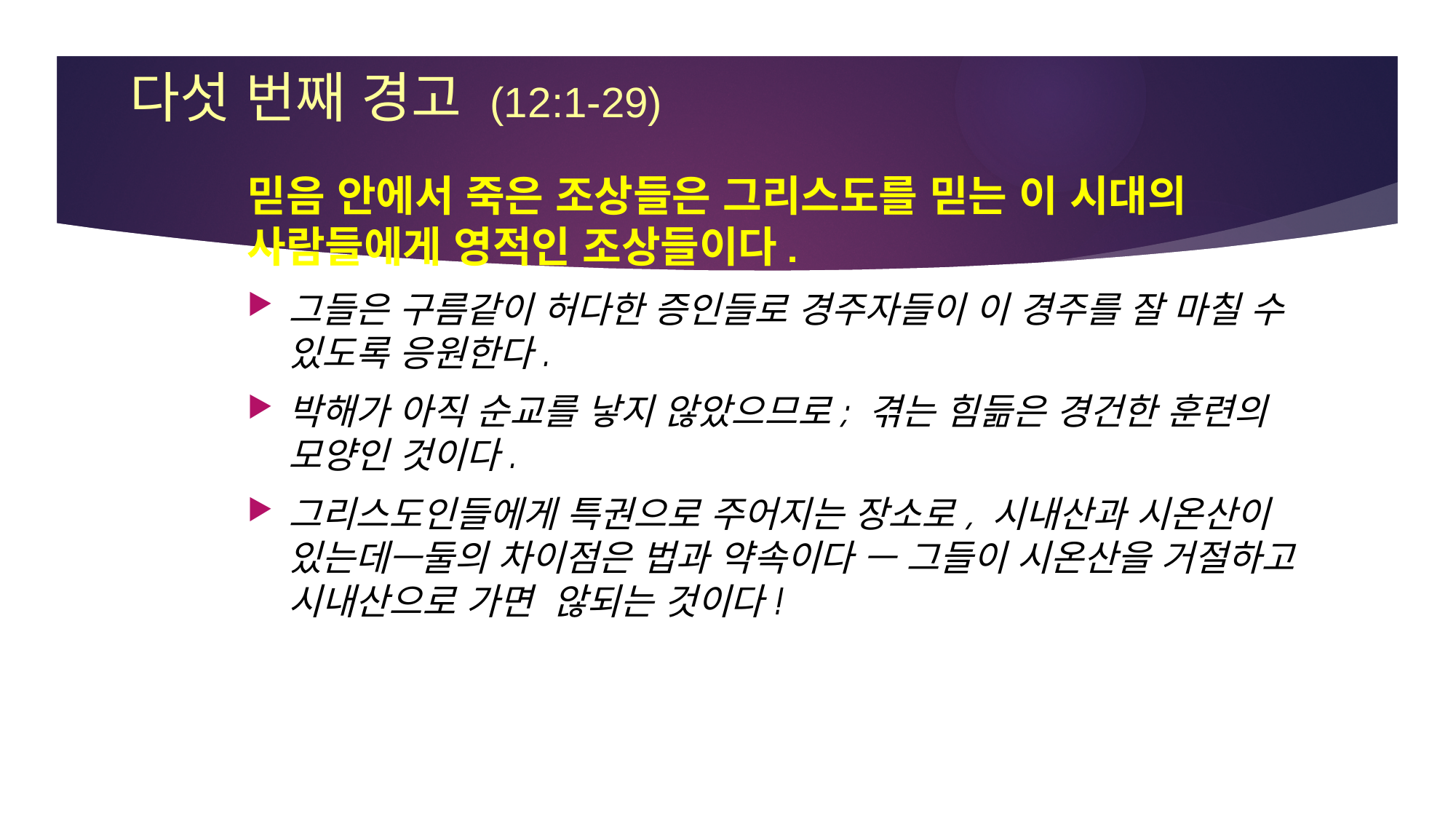

# 다섯 번째 경고 (12:1-29)
믿음 안에서 죽은 조상들은 그리스도를 믿는 이 시대의 사람들에게 영적인 조상들이다.
그들은 구름같이 허다한 증인들로 경주자들이 이 경주를 잘 마칠 수 있도록 응원한다.
박해가 아직 순교를 낳지 않았으므로; 겪는 힘듦은 경건한 훈련의 모양인 것이다.
그리스도인들에게 특권으로 주어지는 장소로, 시내산과 시온산이 있는데—둘의 차이점은 법과 약속이다 — 그들이 시온산을 거절하고 시내산으로 가면  않되는 것이다!